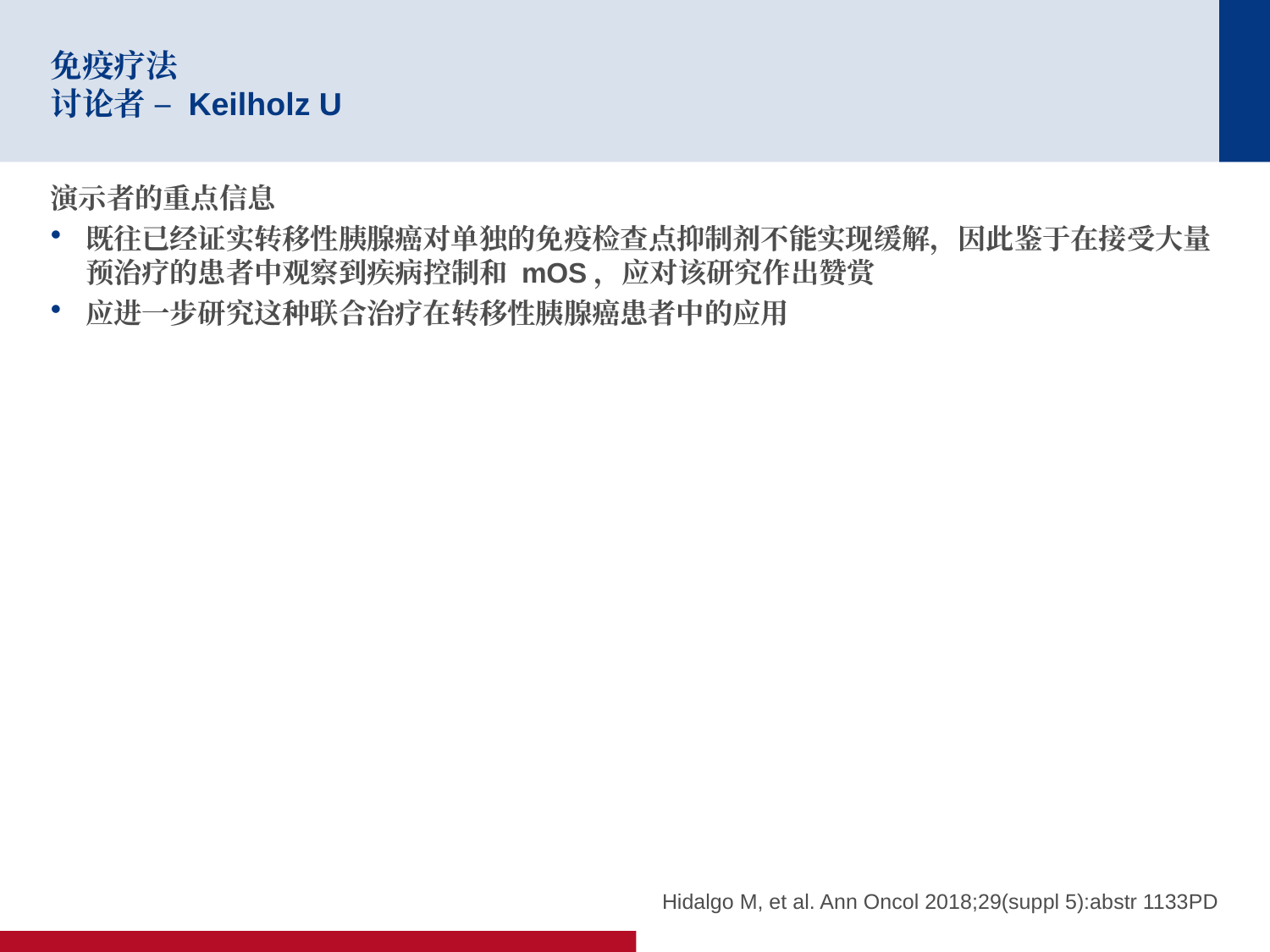

# 免疫疗法 讨论者 – Keilholz U
演示者的重点信息
既往已经证实转移性胰腺癌对单独的免疫检查点抑制剂不能实现缓解，因此鉴于在接受大量预治疗的患者中观察到疾病控制和 mOS，应对该研究作出赞赏
应进一步研究这种联合治疗在转移性胰腺癌患者中的应用
Hidalgo M, et al. Ann Oncol 2018;29(suppl 5):abstr 1133PD